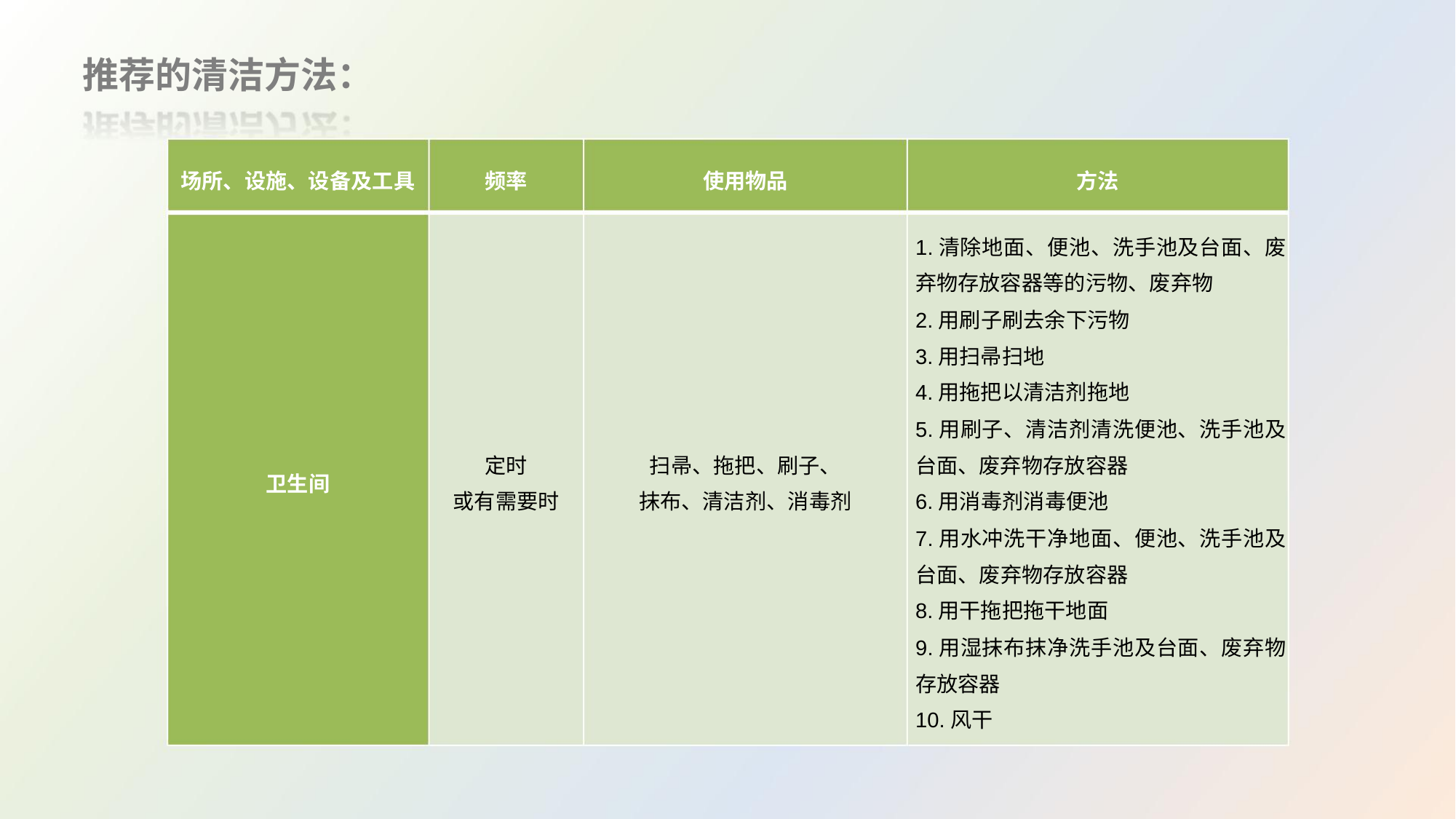

推荐的清洁方法：
场所、设施、设备及工具
频率
使用物品
方法
1.清除地面、便池、洗手池及台面、废
弃物存放容器等的污物、废弃物
2.用刷子刷去余下污物
3.用扫帚扫地
4.用拖把以清洁剂拖地
5.用刷子、清洁剂清洗便池、洗手池及
台面、废弃物存放容器
6.用消毒剂消毒便池
定时
扫帚、拖把、刷子、
卫生间
或有需要时
抹布、清洁剂、消毒剂
7.用水冲洗干净地面、便池、洗手池及
台面、废弃物存放容器
8.用干拖把拖干地面
9.用湿抹布抹净洗手池及台面、废弃物
存放容器
10.风干